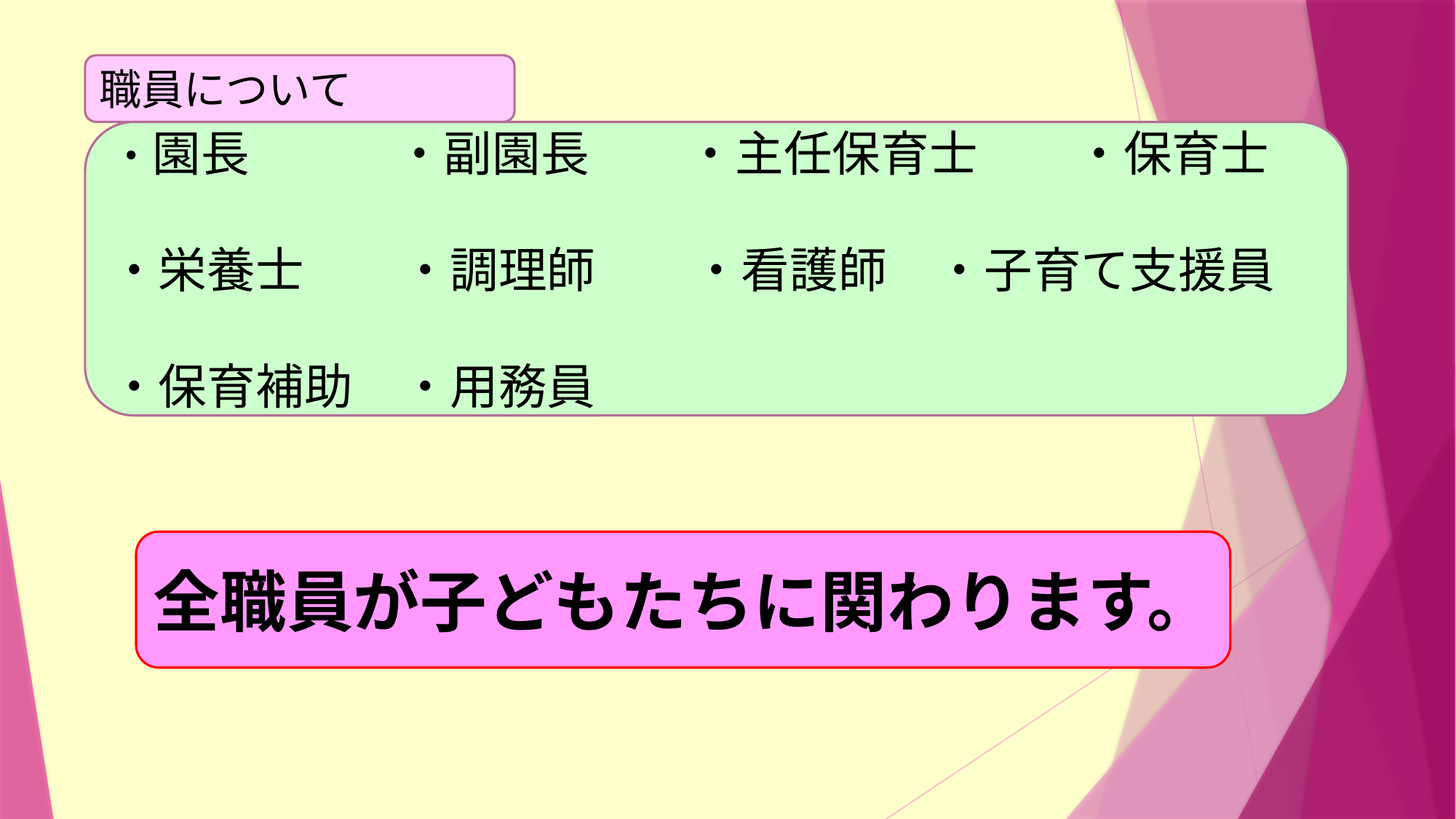

職員について
・園長　　　・副園長　　・主任保育士　　・保育士
・栄養士　　・調理師　　・看護師　・子育て支援員
・保育補助　・用務員
全職員が子どもたちに関わります。